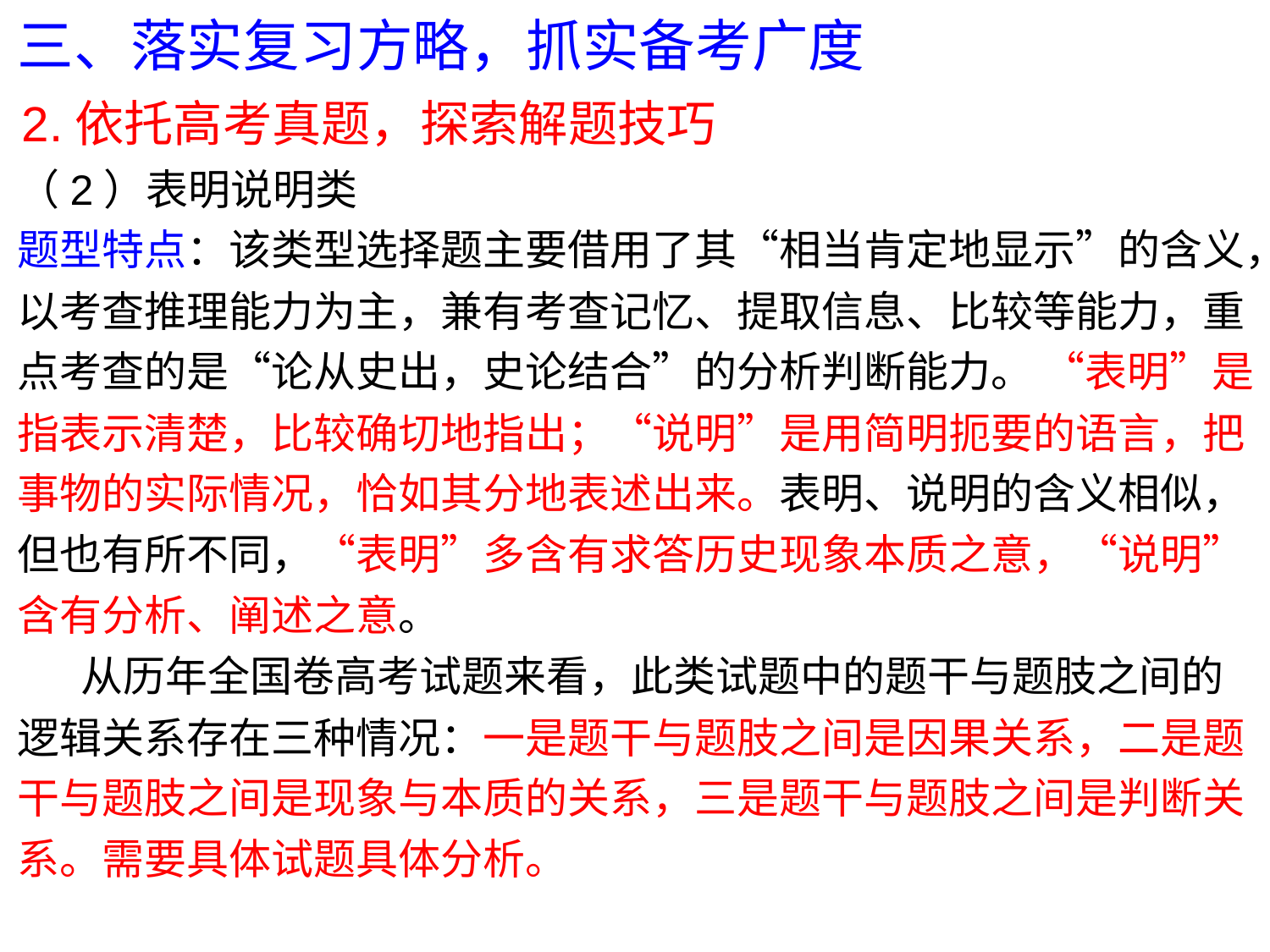

三、落实复习方略，抓实备考广度
2.依托高考真题，探索解题技巧
（2）表明说明类
题型特点：该类型选择题主要借用了其“相当肯定地显示”的含义，以考查推理能力为主，兼有考查记忆、提取信息、比较等能力，重点考查的是“论从史出，史论结合”的分析判断能力。 “表明”是指表示清楚，比较确切地指出；“说明”是用简明扼要的语言，把事物的实际情况，恰如其分地表述出来。表明、说明的含义相似，但也有所不同，“表明”多含有求答历史现象本质之意，“说明”含有分析、阐述之意。
从历年全国卷高考试题来看，此类试题中的题干与题肢之间的逻辑关系存在三种情况：一是题干与题肢之间是因果关系，二是题干与题肢之间是现象与本质的关系，三是题干与题肢之间是判断关系。需要具体试题具体分析。